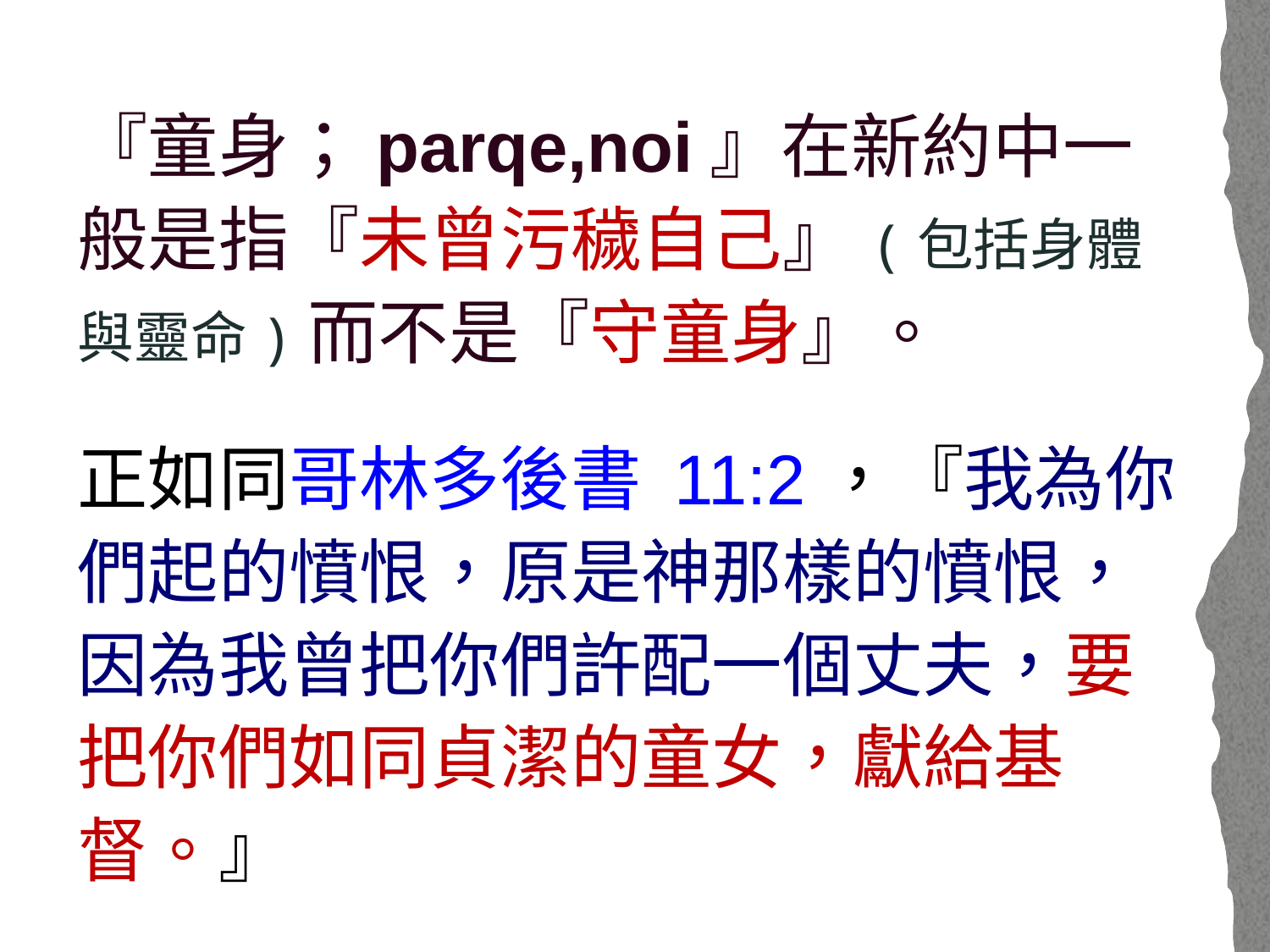

『童身；parqe,noi』在新約中一般是指『未曾污穢自己』(包括身體與靈命)而不是『守童身』。
正如同哥林多後書 11:2，『我為你們起的憤恨，原是神那樣的憤恨，因為我曾把你們許配一個丈夫，要把你們如同貞潔的童女，獻給基督。』